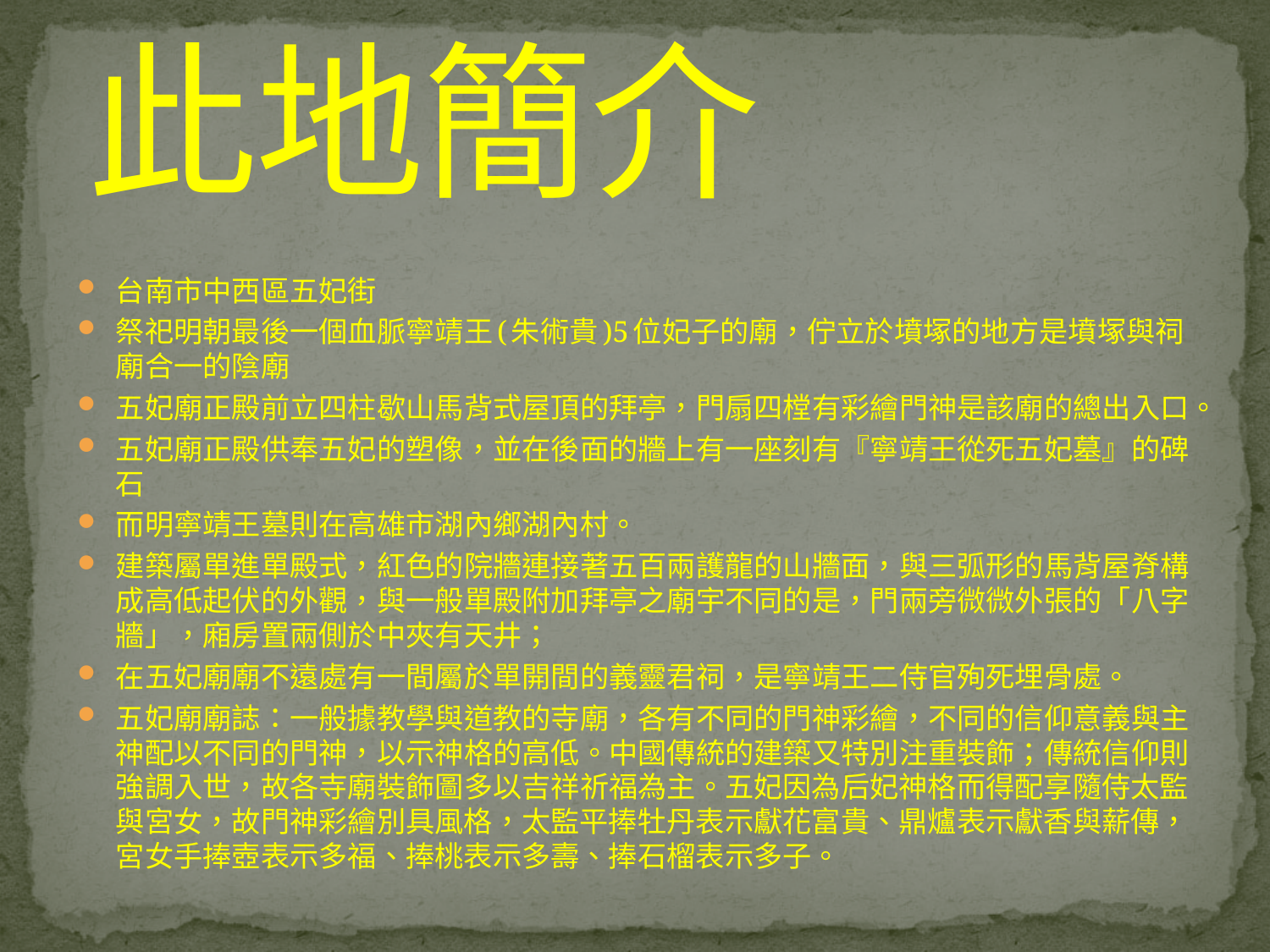

# 此地簡介
台南市中西區五妃街
祭祀明朝最後一個血脈寧靖王(朱術貴)5位妃子的廟，佇立於墳塚的地方是墳塚與祠廟合一的陰廟
五妃廟正殿前立四柱歇山馬背式屋頂的拜亭，門扇四樘有彩繪門神是該廟的總出入口。
五妃廟正殿供奉五妃的塑像，並在後面的牆上有一座刻有『寧靖王從死五妃墓』的碑石
而明寧靖王墓則在高雄市湖內鄉湖內村。
建築屬單進單殿式，紅色的院牆連接著五百兩護龍的山牆面，與三弧形的馬背屋脊構成高低起伏的外觀，與一般單殿附加拜亭之廟宇不同的是，門兩旁微微外張的「八字牆」，廂房置兩側於中夾有天井；
在五妃廟廟不遠處有一間屬於單開間的義靈君祠，是寧靖王二侍官殉死埋骨處。
五妃廟廟誌：一般據教學與道教的寺廟，各有不同的門神彩繪，不同的信仰意義與主神配以不同的門神，以示神格的高低。中國傳統的建築又特別注重裝飾；傳統信仰則強調入世，故各寺廟裝飾圖多以吉祥祈福為主。五妃因為后妃神格而得配享隨侍太監與宮女，故門神彩繪別具風格，太監平捧牡丹表示獻花富貴、鼎爐表示獻香與薪傳，宮女手捧壺表示多福、捧桃表示多壽、捧石榴表示多子。